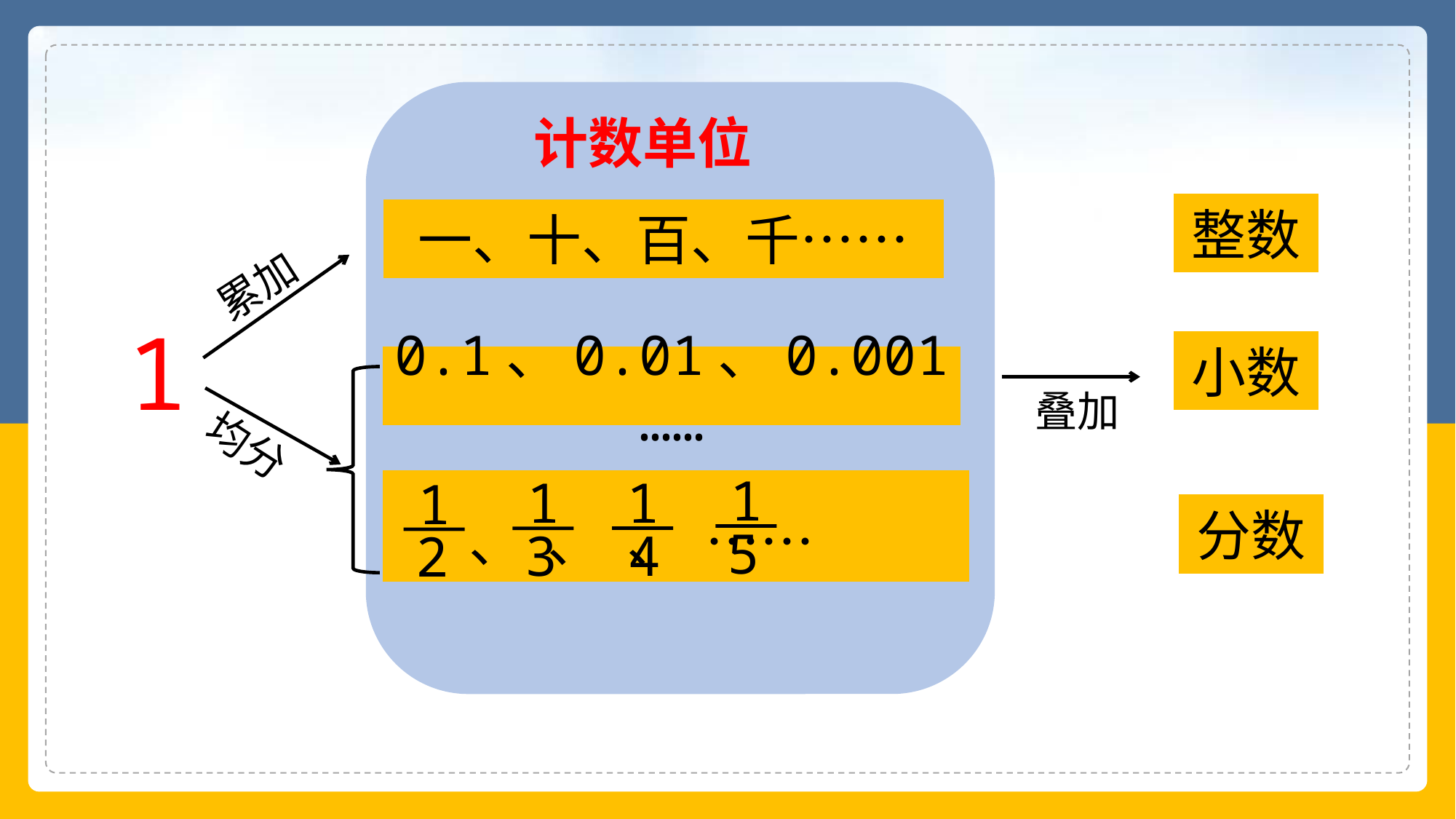

计数单位
整数
一、十、百、千……
累加
1
小数
0.1、0.01、0.001……

叠加
均分
1
5

1
4

1
3

1
2

、  、  、  ……
分数